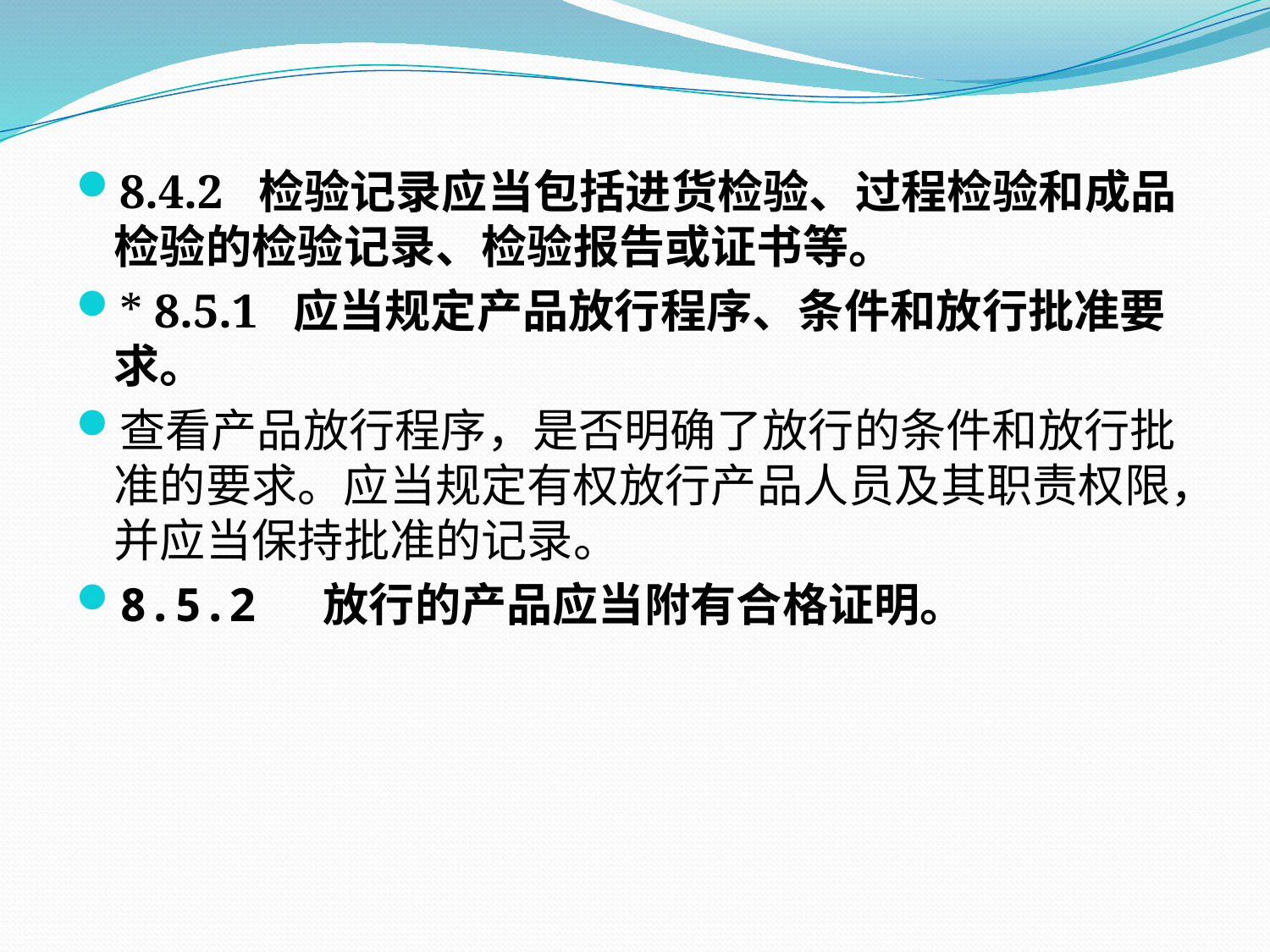

8.4.2  检验记录应当包括进货检验、过程检验和成品检验的检验记录、检验报告或证书等。
* 8.5.1  应当规定产品放行程序、条件和放行批准要求。
查看产品放行程序，是否明确了放行的条件和放行批准的要求。应当规定有权放行产品人员及其职责权限，并应当保持批准的记录。
8.5.2  放行的产品应当附有合格证明。